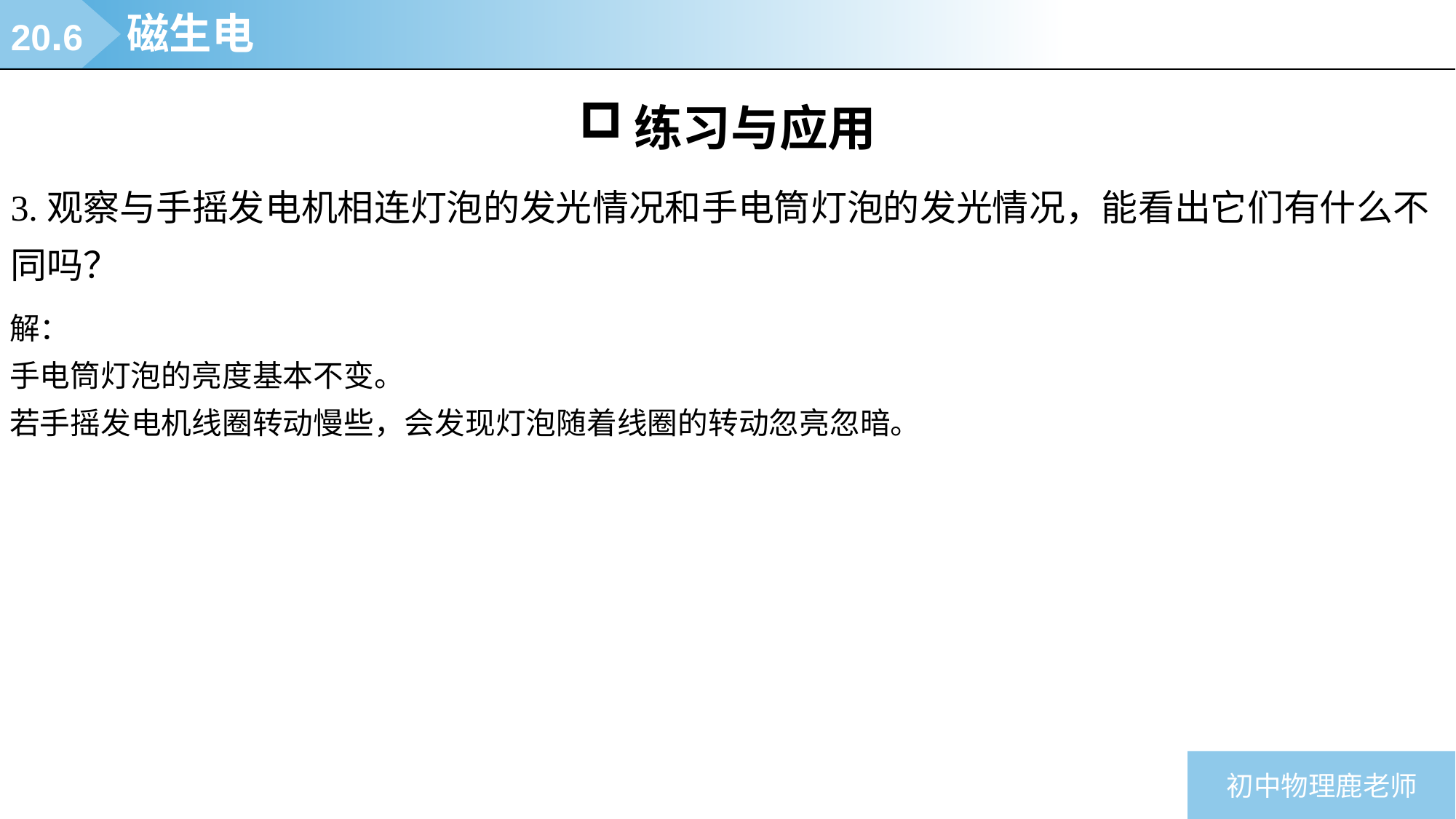

20.6
磁生电
练习与应用
3.观察与手摇发电机相连灯泡的发光情况和手电筒灯泡的发光情况，能看出它们有什么不同吗？
解：
手电筒灯泡的亮度基本不变。
若手摇发电机线圈转动慢些，会发现灯泡随着线圈的转动忽亮忽暗。
初中物理鹿老师